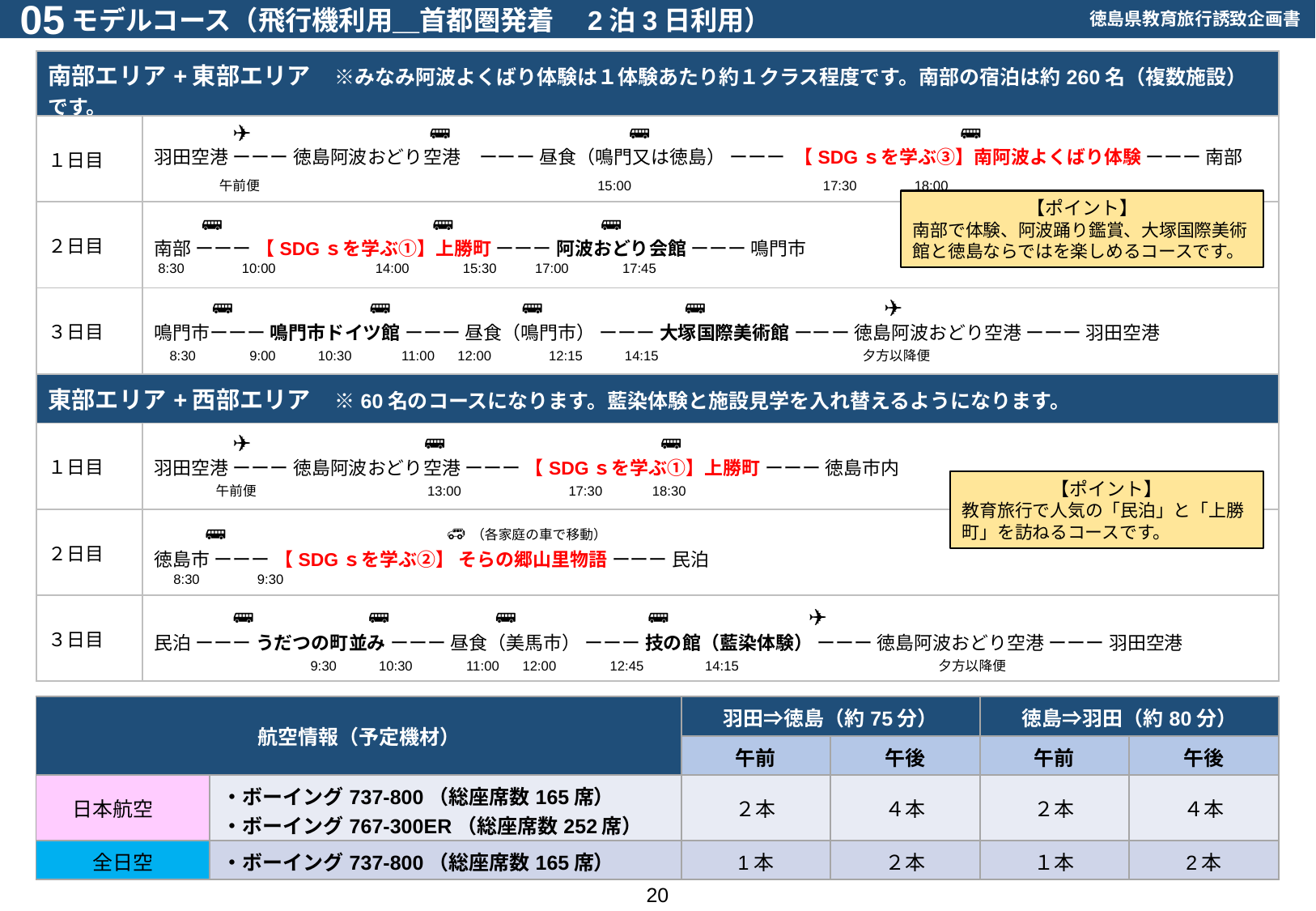

モデルコース（飛行機利用＿首都圏発着　2泊3日利用）
| 南部エリア+東部エリア　※みなみ阿波よくばり体験は１体験あたり約１クラス程度です。南部の宿泊は約260名（複数施設）です。 |  |
| --- | --- |
| １日目 | ✈ 🚌 🚌 🚌 羽田空港 ーーー 徳島阿波おどり空港　ーーー 昼食（鳴門又は徳島） ーーー 【SDGｓを学ぶ③】南阿波よくばり体験 ーーー 南部 午前便 15:00 17:30 18:00 |
| ２日目 | 🚌 🚌 🚌 南部 ーーー 【SDGｓを学ぶ①】上勝町 ーーー 阿波おどり会館 ーーー 鳴門市 8:30 10:00 14:00 15:30 17:00 17:45 |
| ３日目 | 🚌 🚌 🚌 🚌 ✈ 鳴門市ーーー 鳴門市ドイツ館 ーーー 昼食（鳴門市） ーーー 大塚国際美術館 ーーー 徳島阿波おどり空港 ーーー 羽田空港 8:30 9:00 10:30 11:00 12:00 12:15 14:15 夕方以降便 |
【ポイント】
南部で体験、阿波踊り鑑賞、大塚国際美術館と徳島ならではを楽しめるコースです。
| 東部エリア+西部エリア　※60名のコースになります。藍染体験と施設見学を入れ替えるようになります。 |  |
| --- | --- |
| １日目 | ✈ 🚌 🚌 羽田空港 ーーー 徳島阿波おどり空港 ーーー 【SDGｓを学ぶ①】上勝町 ーーー 徳島市内 午前便 13:00 17:30 18:30 |
| ２日目 | 🚌 🚙（各家庭の車で移動） 徳島市 ーーー 【SDGｓを学ぶ②】 そらの郷山里物語 ーーー 民泊 8:30 9:30 |
| ３日目 | 🚌 🚌 🚌 🚌 ✈ 民泊 ーーー うだつの町並み ーーー 昼食（美馬市） ーーー 技の館（藍染体験） ーーー 徳島阿波おどり空港 ーーー 羽田空港 　　　　　　　　　　　 9:30 10:30 11:00 12:00 12:45 14:15 夕方以降便 |
【ポイント】
教育旅行で人気の「民泊」と「上勝町」を訪ねるコースです。
| 航空情報（予定機材） |  | 羽田⇒徳島（約75分） |  | 徳島⇒羽田（約80分） |  |
| --- | --- | --- | --- | --- | --- |
|  |  | 午前 | 午後 | 午前 | 午後 |
| 日本航空 | ・ボーイング737-800（総座席数165席） ・ボーイング767-300ER（総座席数252席） | ２本 | ４本 | ２本 | ４本 |
| 全日空 | ・ボーイング737-800（総座席数165席） | 1本 | ２本 | １本 | 2本 |